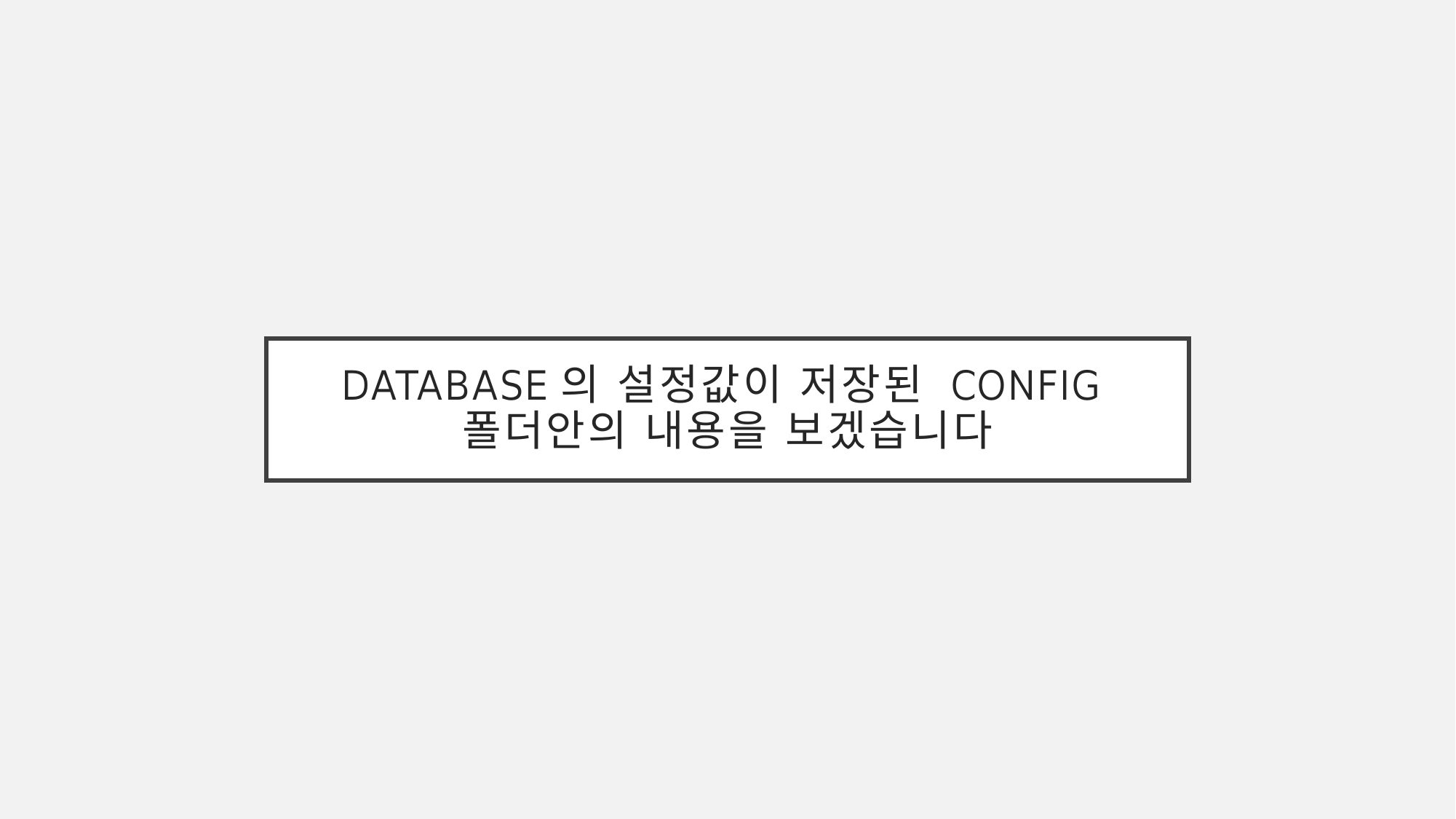

# Database의 설정값이 저장된 config폴더안의 내용을 보겠습니다